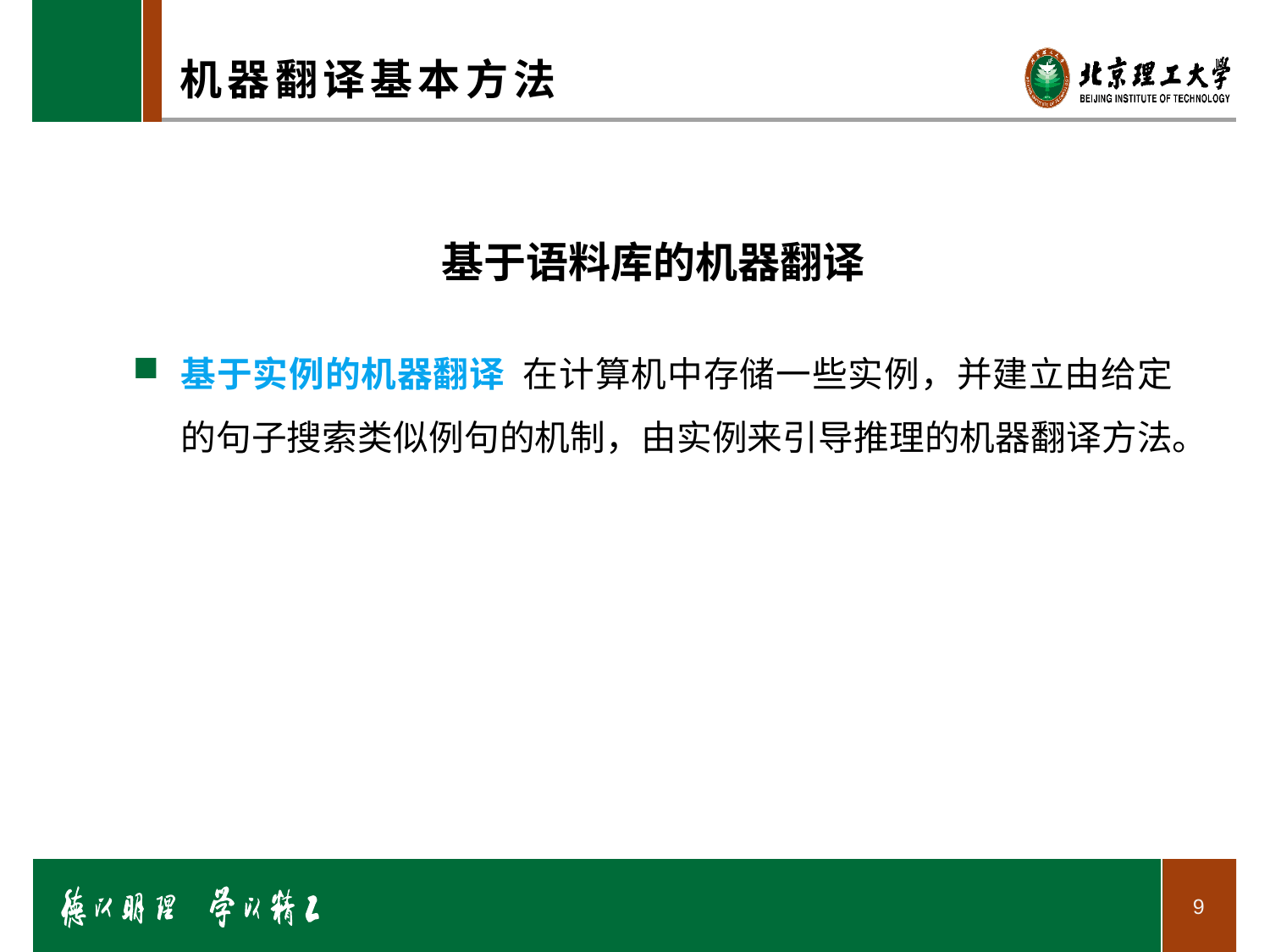

# 机器翻译基本方法
1
基于语料库的机器翻译
基于实例的机器翻译  在计算机中存储一些实例，并建立由给定的句子搜索类似例句的机制，由实例来引导推理的机器翻译方法。